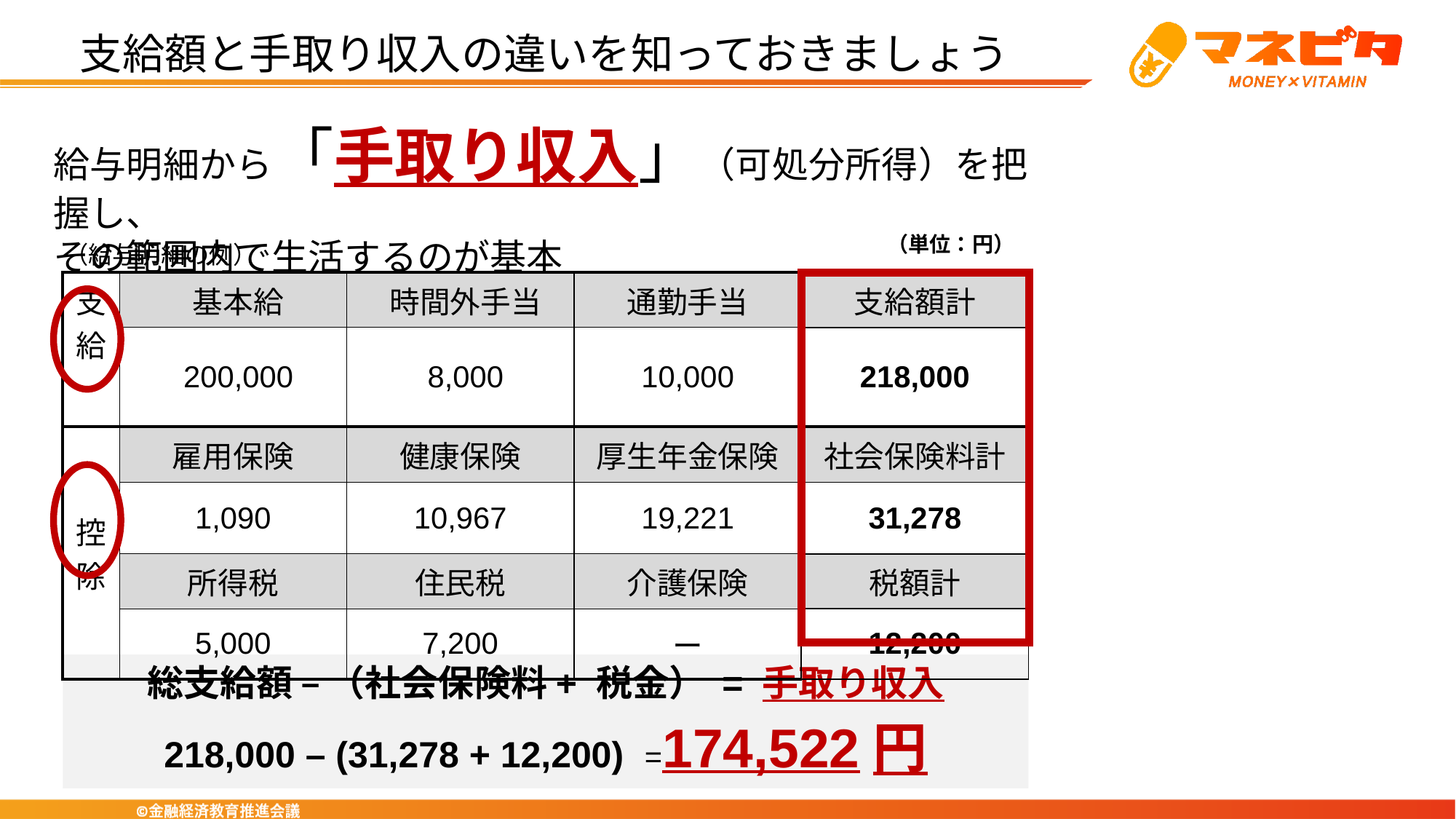

支給額と手取り収入の違いを知っておきましょう
給与明細から「手取り収入」（可処分所得）を把握し、
その範囲内で生活するのが基本
（単位：円）
（給与明細の例）
| 支給 | 基本給 | 時間外手当 | 通勤手当 | 支給額計 |
| --- | --- | --- | --- | --- |
|  | 200,000 | 8,000 | 10,000 | 218,000 |
| 控除 | 雇用保険 | 健康保険 | 厚生年金保険 | 社会保険料計 |
|  | 1,090 | 10,967 | 19,221 | 31,278 |
|  | 所得税 | 住民税 | 介護保険 | 税額計 |
|  | 5,000 | 7,200 | ー | 12,200 |
|  |
| --- |

総支給額 – （社会保険料+ 税金） = 手取り収入
218,000 – (31,278 + 12,200)  =174,522円